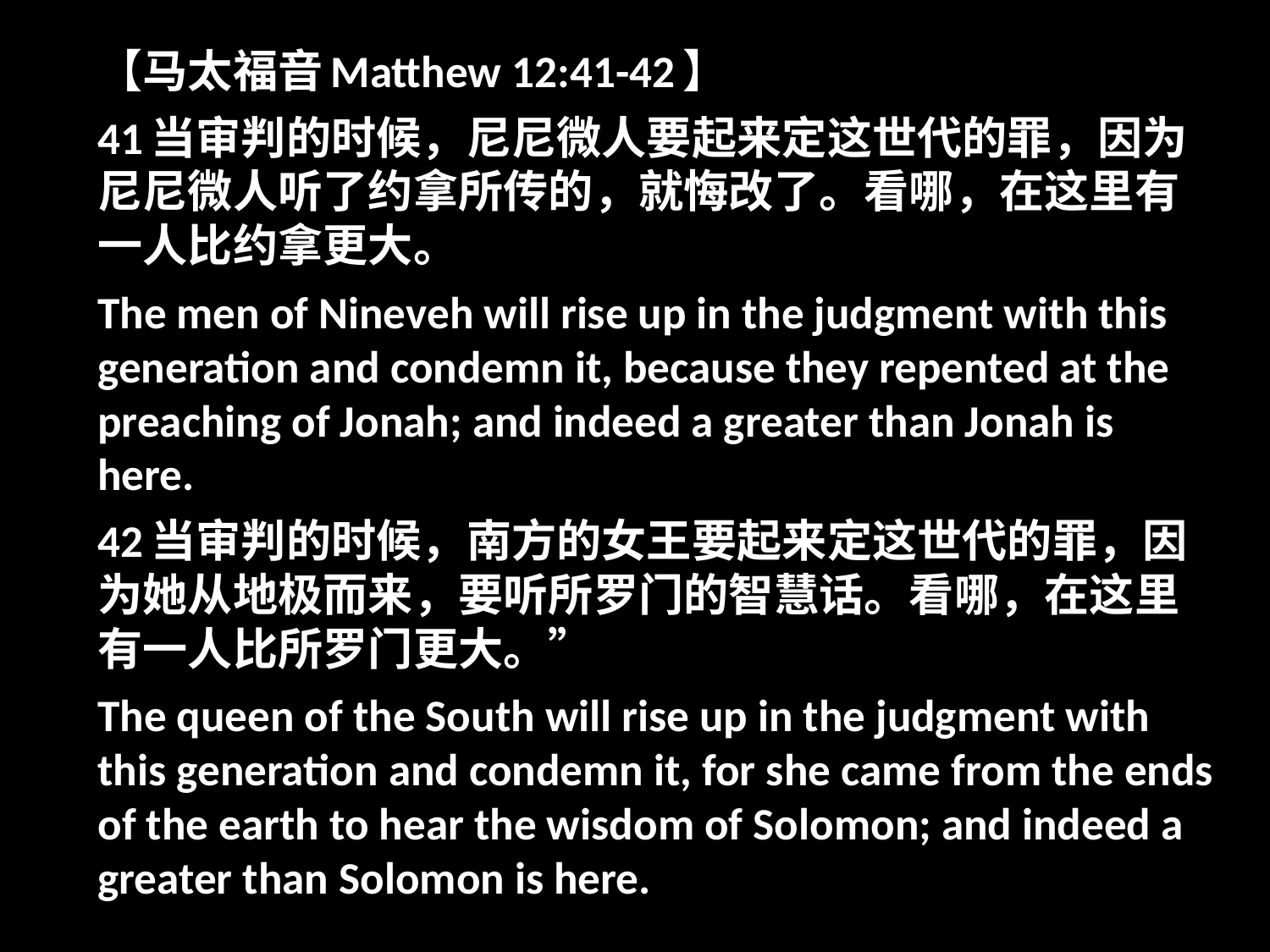

【马太福音Matthew 12:41-42】
41当审判的时候，尼尼微人要起来定这世代的罪，因为尼尼微人听了约拿所传的，就悔改了。看哪，在这里有一人比约拿更大。
The men of Nineveh will rise up in the judgment with this generation and condemn it, because they repented at the preaching of Jonah; and indeed a greater than Jonah is here.
42当审判的时候，南方的女王要起来定这世代的罪，因为她从地极而来，要听所罗门的智慧话。看哪，在这里有一人比所罗门更大。”
The queen of the South will rise up in the judgment with this generation and condemn it, for she came from the ends of the earth to hear the wisdom of Solomon; and indeed a greater than Solomon is here.